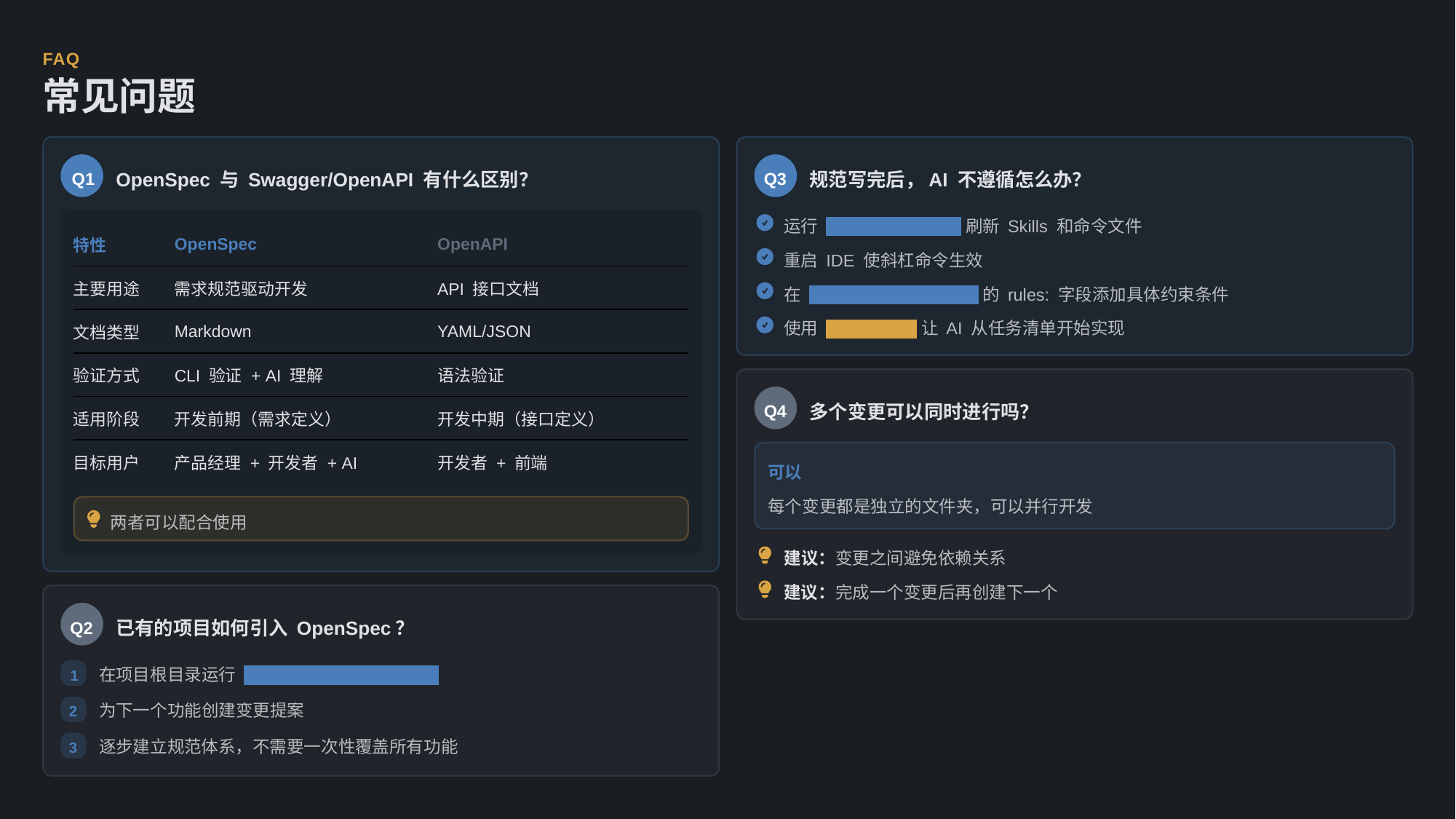

FAQ
常见问题

OpenSpec 与 Swagger/OpenAPI 有什么区别？
规范写完后，AI 不遵循怎么办？
Q1
Q3

运行 openspec update 刷新 Skills 和命令文件

| 特性 | OpenSpec | OpenAPI |
| --- | --- | --- |
| 主要用途 | 需求规范驱动开发 | API 接口文档 |
| 文档类型 | Markdown | YAML/JSON |
| 验证方式 | CLI 验证 + AI 理解 | 语法验证 |
| 适用阶段 | 开发前期（需求定义） | 开发中期（接口定义） |
| 目标用户 | 产品经理 + 开发者 + AI | 开发者 + 前端 |
重启 IDE 使斜杠命令生效

在 openspec/config.yaml 的 rules: 字段添加具体约束条件

使用 /opsx:apply 让 AI 从任务清单开始实现

多个变更可以同时进行吗？
Q4

可以
每个变更都是独立的文件夹，可以并行开发

两者可以配合使用

建议：变更之间避免依赖关系

建议：完成一个变更后再创建下一个

已有的项目如何引入 OpenSpec？
Q2
在项目根目录运行 openspec init --tools none

1
为下一个功能创建变更提案

2
逐步建立规范体系，不需要一次性覆盖所有功能

3